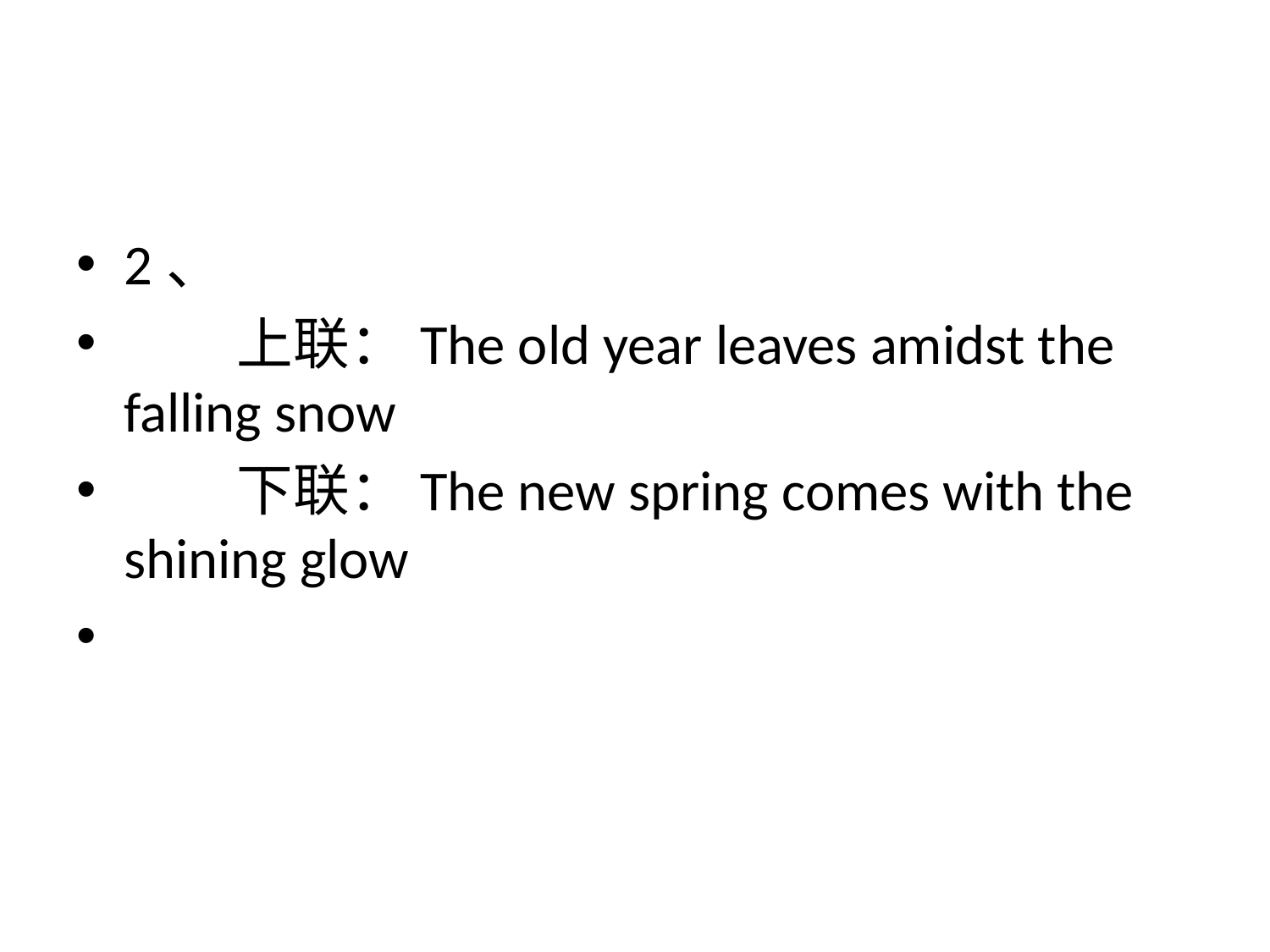

2、
　　上联：The old year leaves amidst the falling snow
　　下联：The new spring comes with the shining glow